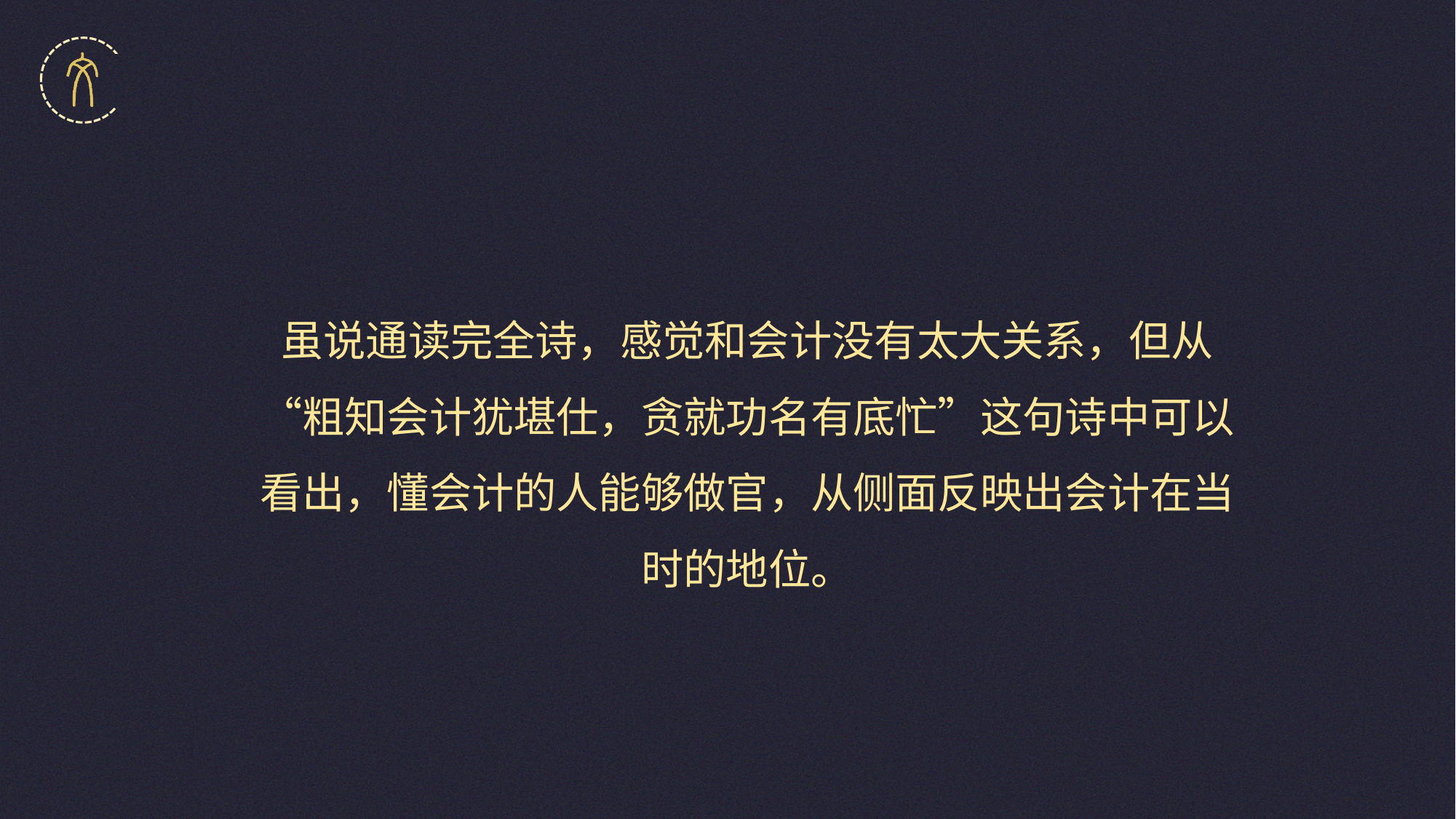

虽说通读完全诗，感觉和会计没有太大关系，但从“粗知会计犹堪仕，贪就功名有底忙”这句诗中可以看出，懂会计的人能够做官，从侧面反映出会计在当时的地位。